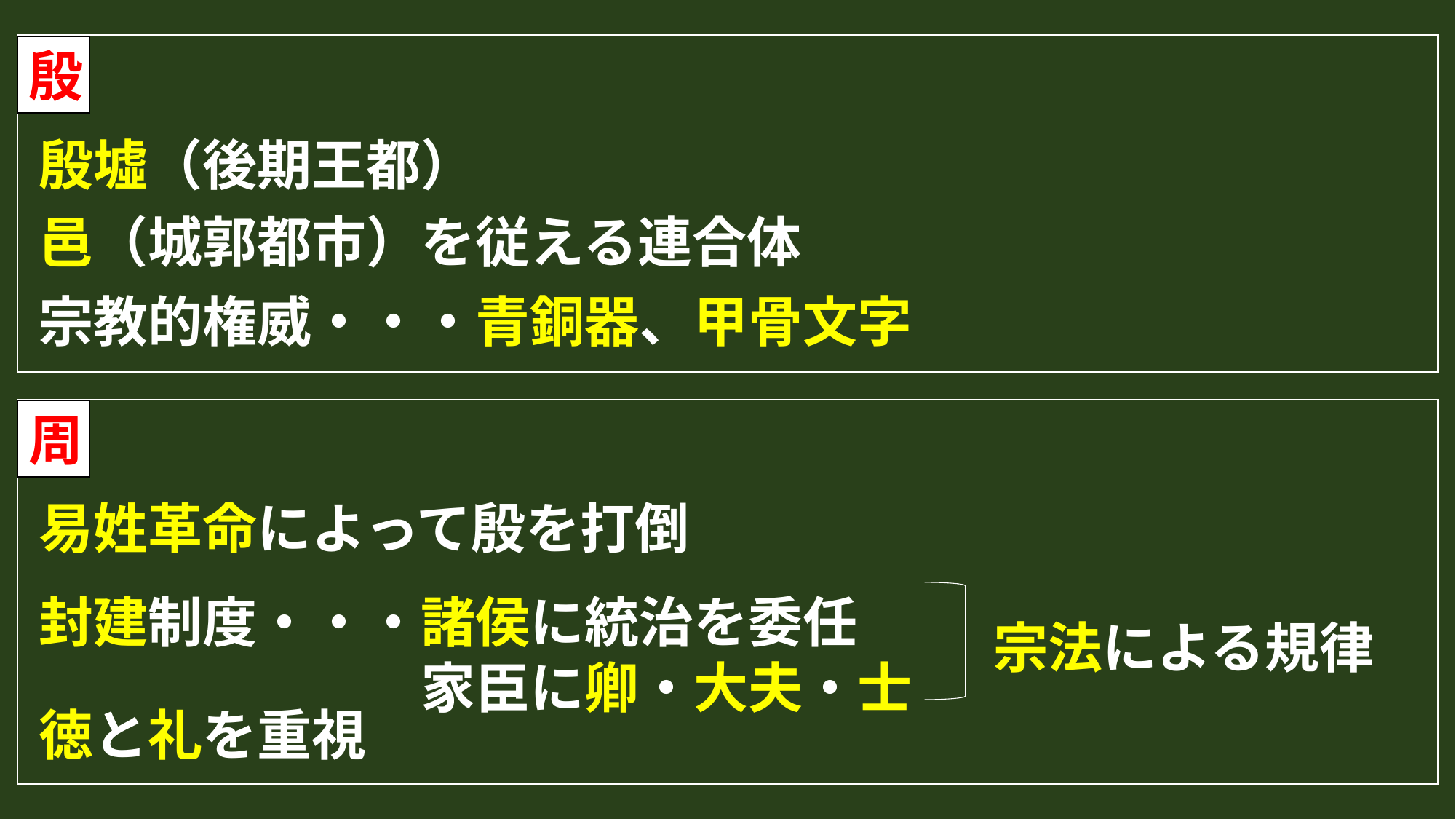

殷
殷墟（後期王都）
邑（城郭都市）を従える連合体
宗教的権威・・・青銅器、甲骨文字

周
易姓革命によって殷を打倒
封建制度・・・諸侯に統治を委任
　　　　　　　家臣に卿・大夫・士

宗法による規律
徳と礼を重視